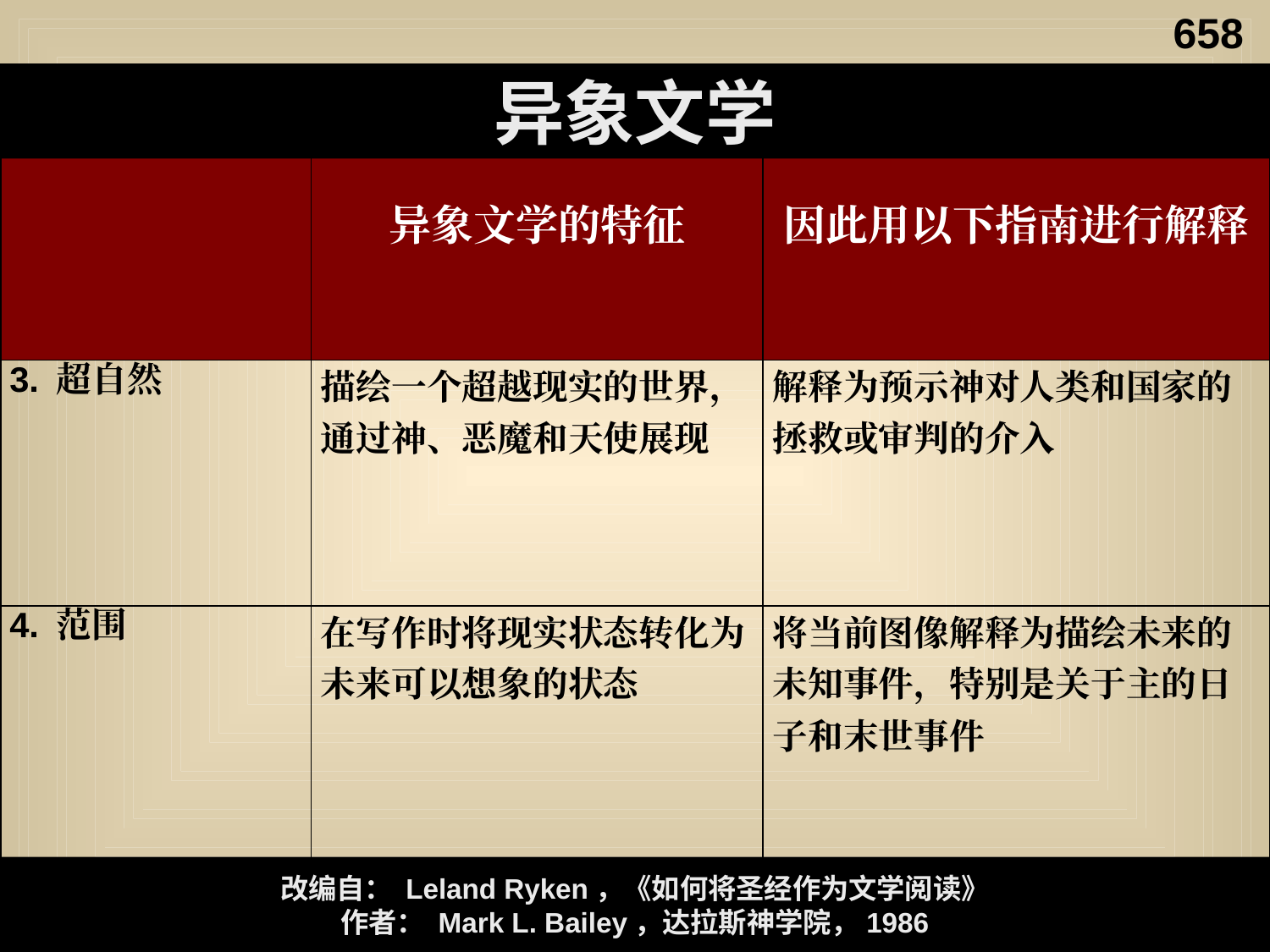

658
异象文学
|  | 异象文学的特征 | 因此用以下指南进行解释 |
| --- | --- | --- |
| 3. 超自然 | 描绘一个超越现实的世界，通过神、恶魔和天使展现 | 解释为预示神对人类和国家的拯救或审判的介入 |
| 4. 范围 | 在写作时将现实状态转化为未来可以想象的状态 | 将当前图像解释为描绘未来的未知事件，特别是关于主的日子和末世事件 |
改编自： Leland Ryken，《如何将圣经作为文学阅读》
作者： Mark L. Bailey，达拉斯神学院，1986